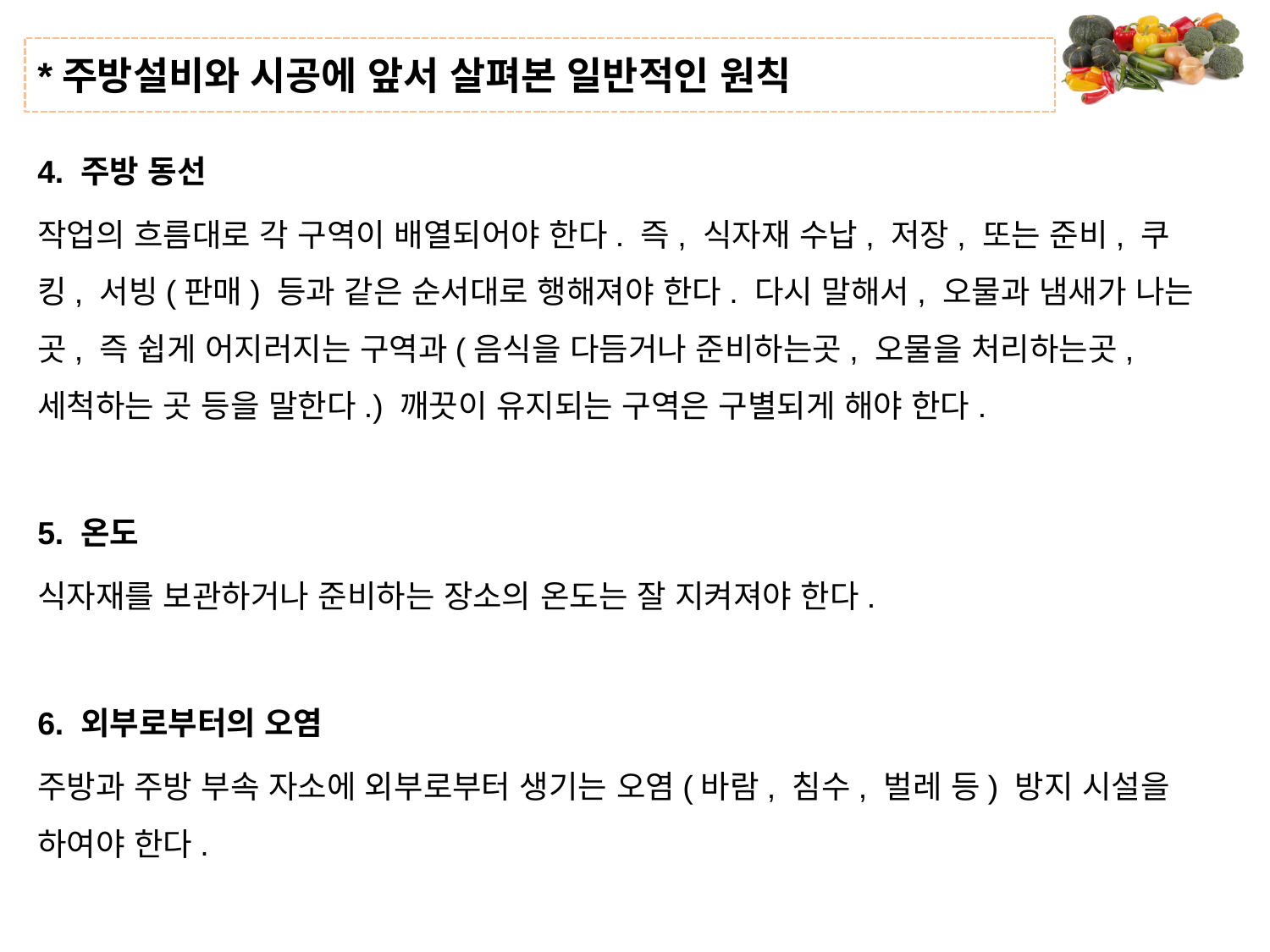

# *주방설비와 시공에 앞서 살펴본 일반적인 원칙
4. 주방 동선
작업의 흐름대로 각 구역이 배열되어야 한다. 즉, 식자재 수납, 저장, 또는 준비, 쿠킹, 서빙(판매) 등과 같은 순서대로 행해져야 한다. 다시 말해서, 오물과 냄새가 나는 곳, 즉 쉽게 어지러지는 구역과(음식을 다듬거나 준비하는곳, 오물을 처리하는곳, 세척하는 곳 등을 말한다.) 깨끗이 유지되는 구역은 구별되게 해야 한다.

5. 온도
식자재를 보관하거나 준비하는 장소의 온도는 잘 지켜져야 한다.

6. 외부로부터의 오염
주방과 주방 부속 자소에 외부로부터 생기는 오염(바람, 침수, 벌레 등) 방지 시설을 하여야 한다.